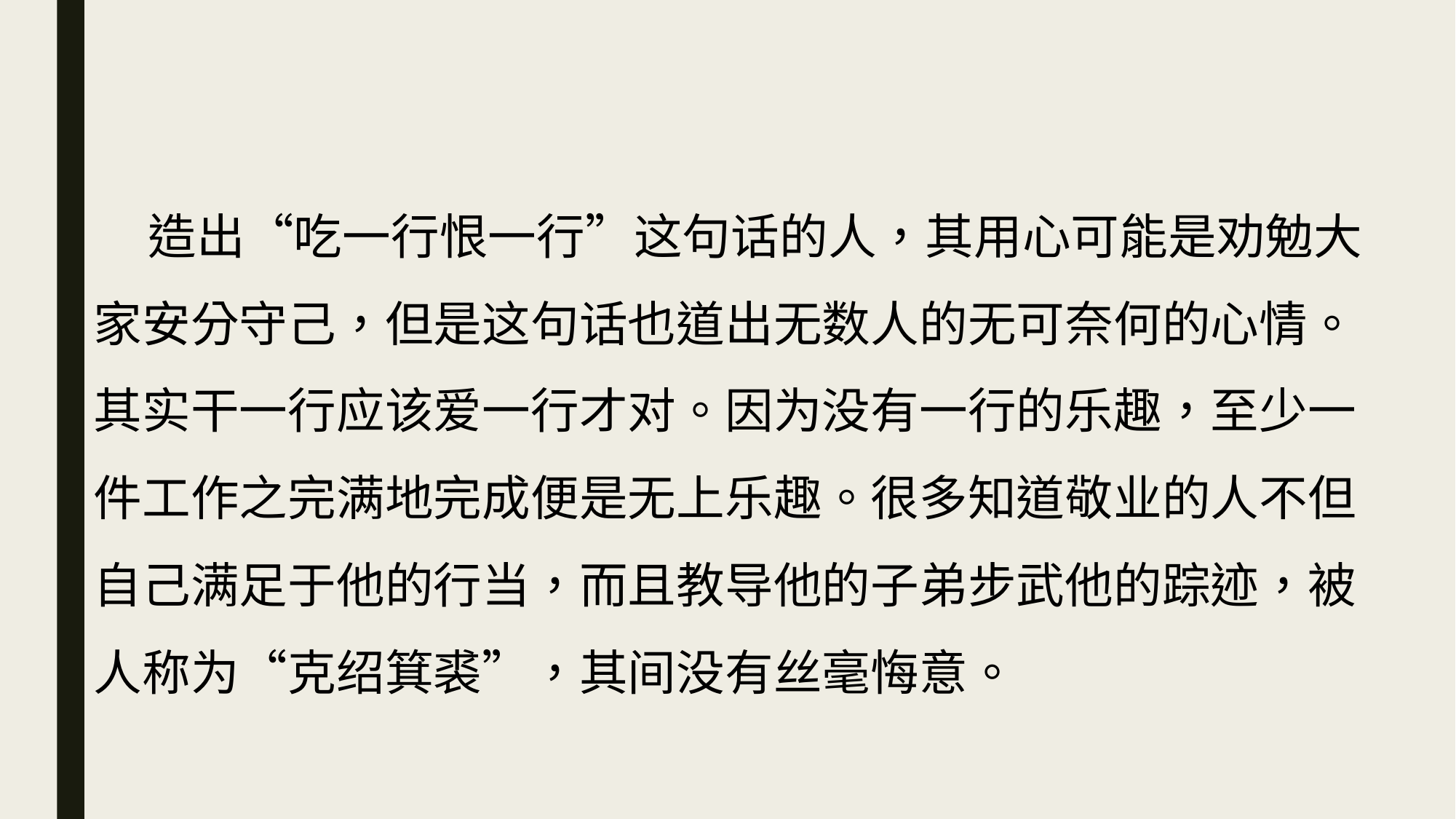

造出“吃一行恨一行”这句话的人，其用心可能是劝勉大家安分守己，但是这句话也道出无数人的无可奈何的心情。其实干一行应该爱一行才对。因为没有一行的乐趣，至少一件工作之完满地完成便是无上乐趣。很多知道敬业的人不但自己满足于他的行当，而且教导他的子弟步武他的踪迹，被人称为“克绍箕裘”，其间没有丝毫悔意。